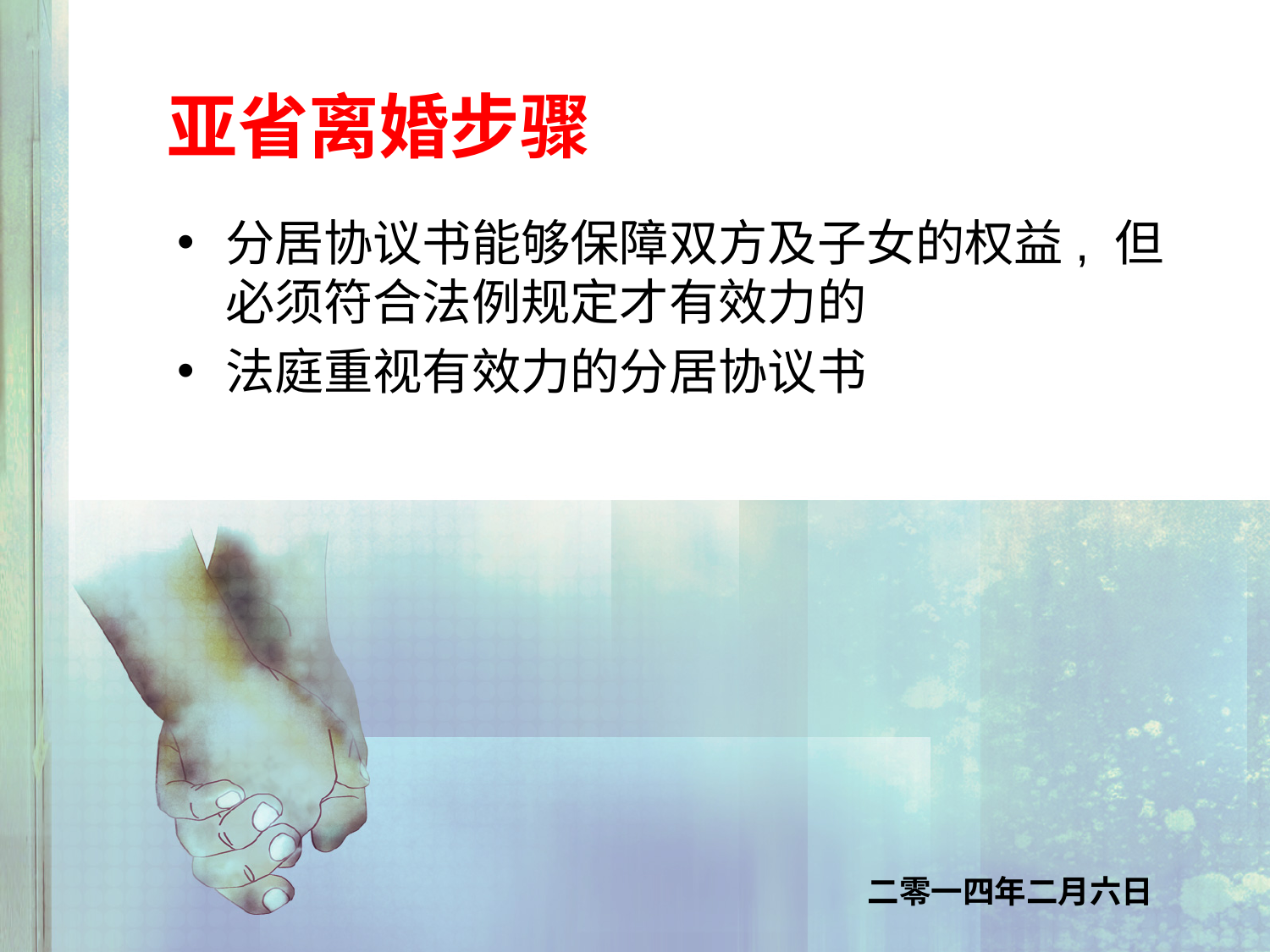

亚省离婚步骤

分居协议书能够保障双方及子女的权益, 但必须符合法例规定才有效力的
法庭重视有效力的分居协议书
二零一四年二月六日